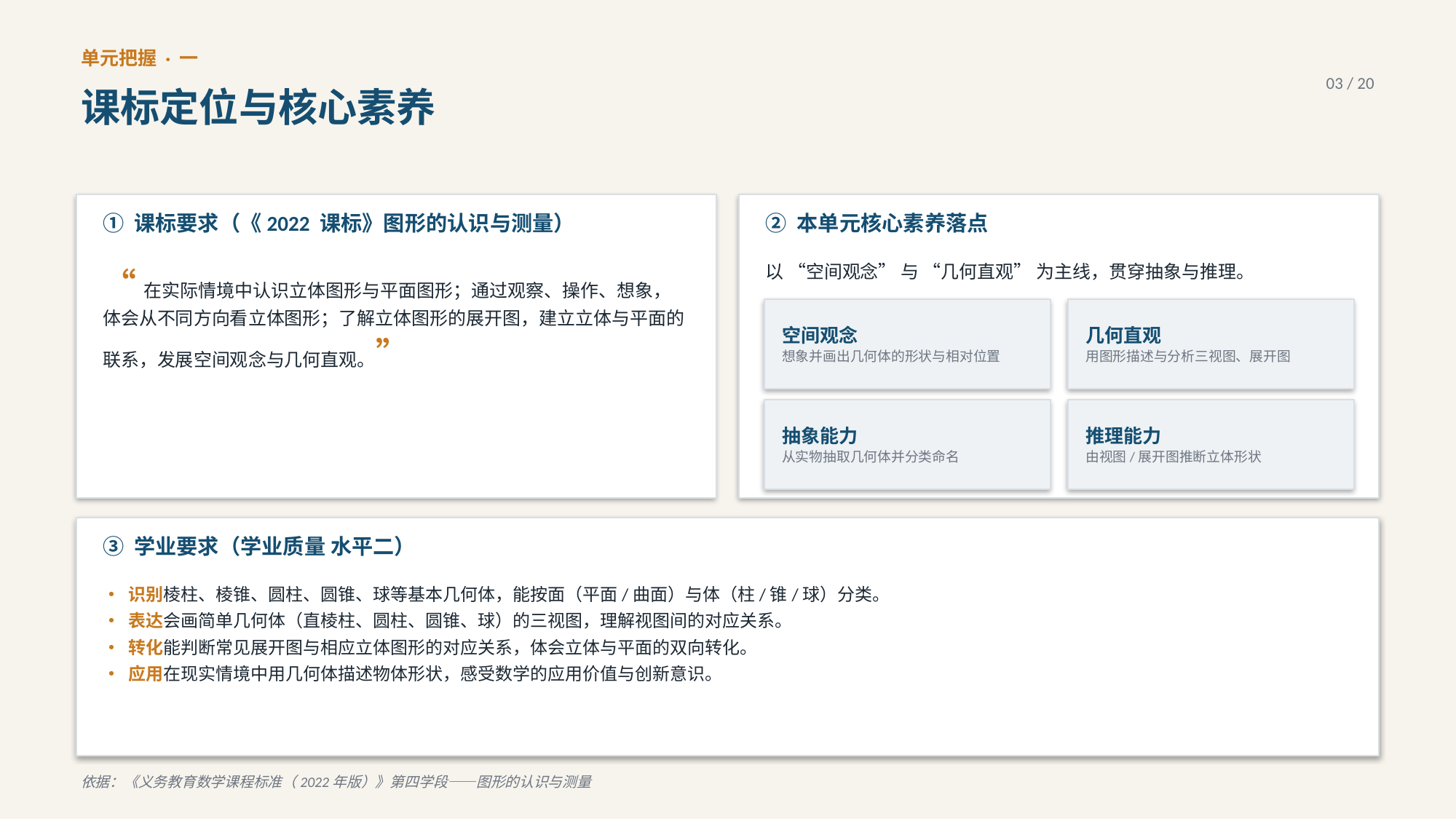

单元把握 · 一
03 / 20
课标定位与核心素养

① 课标要求（《2022 课标》图形的认识与测量）
② 本单元核心素养落点
“在实际情境中认识立体图形与平面图形；通过观察、操作、想象，体会从不同方向看立体图形；了解立体图形的展开图，建立立体与平面的联系，发展空间观念与几何直观。”
以 “空间观念” 与 “几何直观” 为主线，贯穿抽象与推理。

空间观念
想象并画出几何体的形状与相对位置
几何直观
用图形描述与分析三视图、展开图

抽象能力
从实物抽取几何体并分类命名
推理能力
由视图/展开图推断立体形状

③ 学业要求（学业质量 水平二）
• 识别棱柱、棱锥、圆柱、圆锥、球等基本几何体，能按面（平面/曲面）与体（柱/锥/球）分类。
• 表达会画简单几何体（直棱柱、圆柱、圆锥、球）的三视图，理解视图间的对应关系。
• 转化能判断常见展开图与相应立体图形的对应关系，体会立体与平面的双向转化。
• 应用在现实情境中用几何体描述物体形状，感受数学的应用价值与创新意识。
依据：《义务教育数学课程标准（2022年版）》第四学段——图形的认识与测量